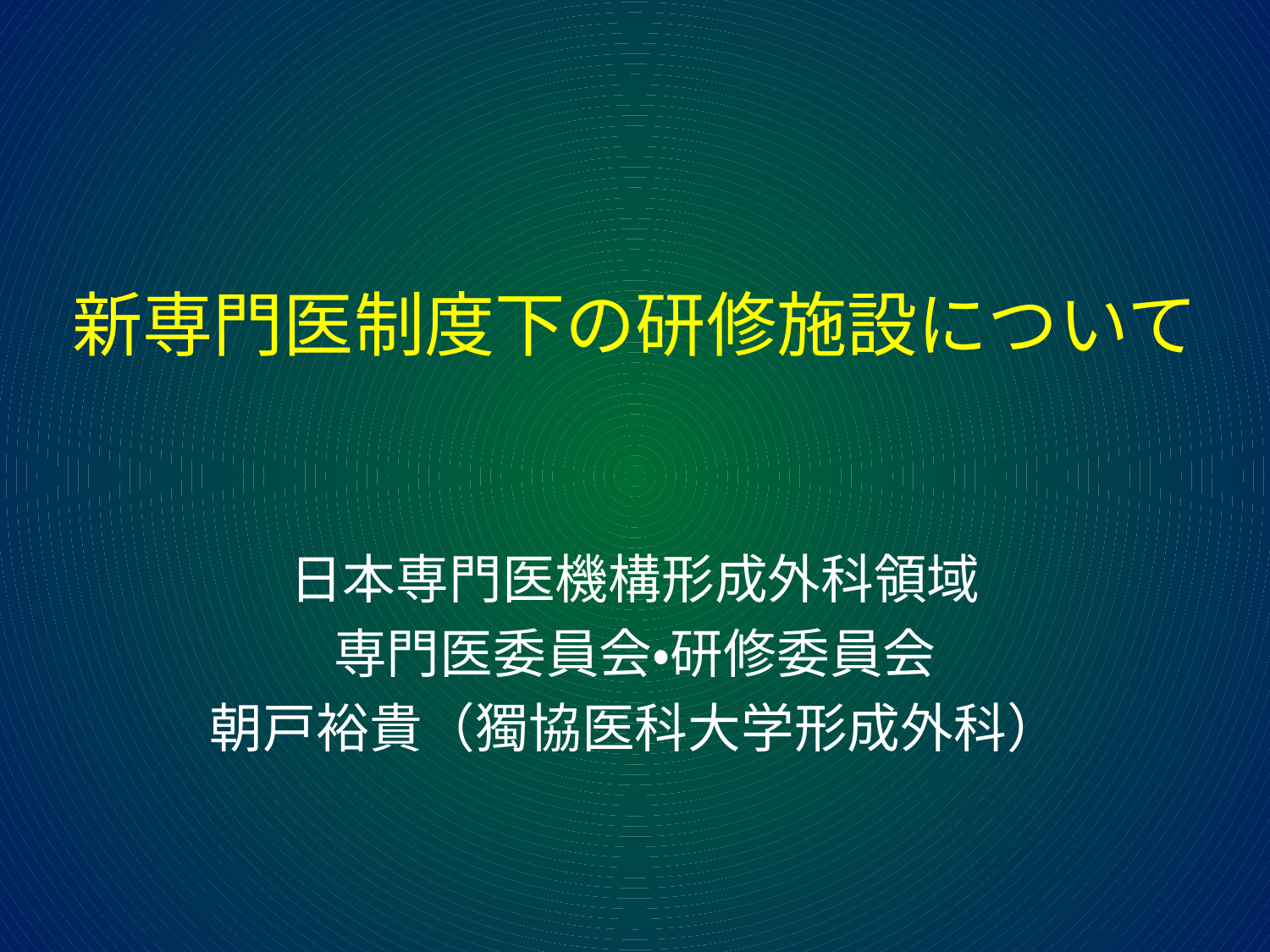

# 新専門医制度下の研修施設について
日本専門医機構形成外科領域
専門医委員会・研修委員会
朝戸裕貴（獨協医科大学形成外科）